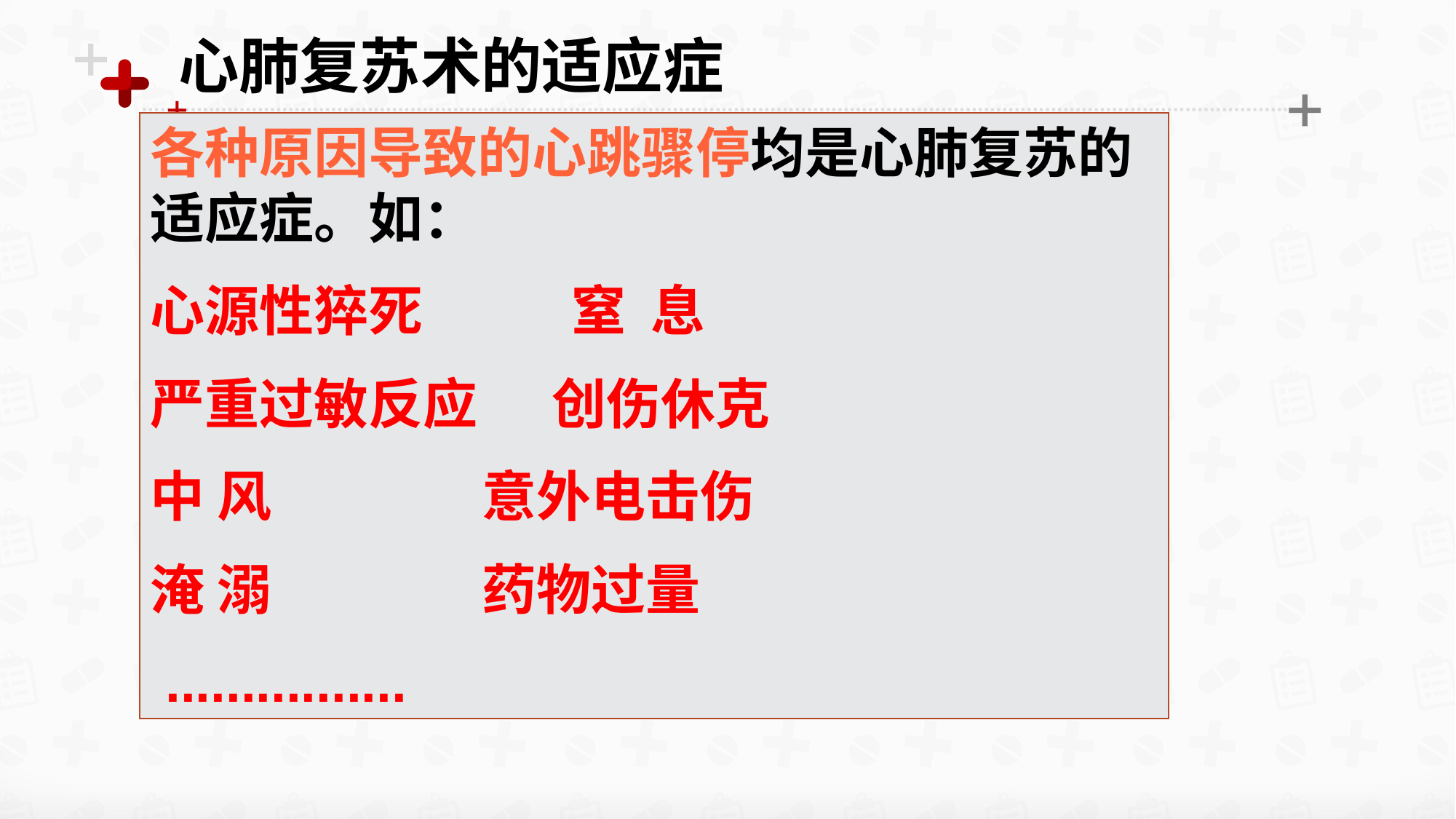

心肺复苏术的适应症
各种原因导致的心跳骤停均是心肺复苏的适应症。如：
心源性猝死            窒  息
严重过敏反应      创伤休克
中 风                 意外电击伤
淹 溺                 药物过量
 ................